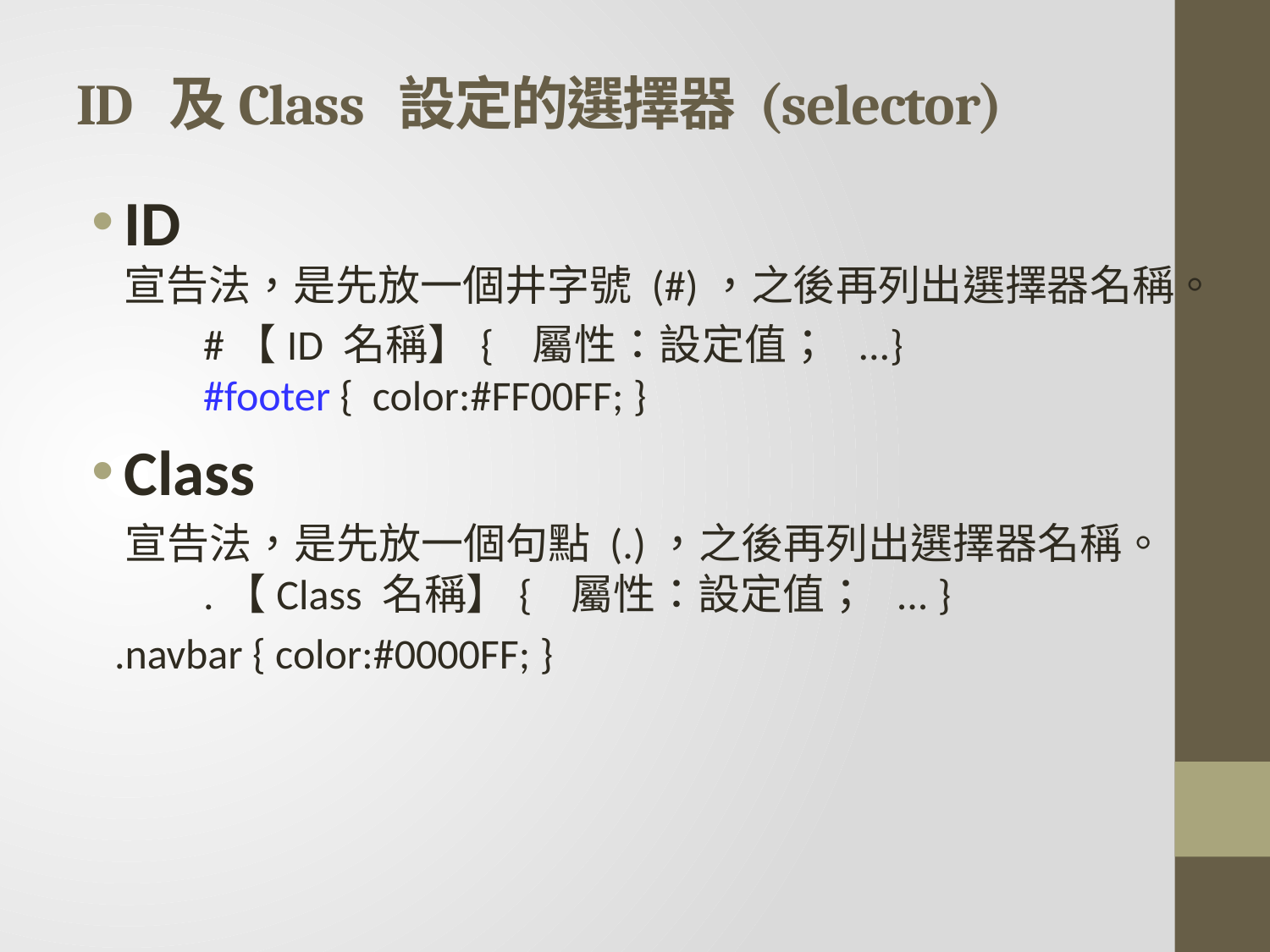

# ID  及Class  設定的選擇器 (selector)
ID
宣告法，是先放一個井字號 (#)，之後再列出選擇器名稱。
	#【ID 名稱】{   屬性：設定值；  ...}
	#footer {  color:#FF00FF; }
Class
    宣告法，是先放一個句點 (.)，之後再列出選擇器名稱。
	.【Class 名稱】{   屬性：設定值；  ... }
    .navbar { color:#0000FF; }